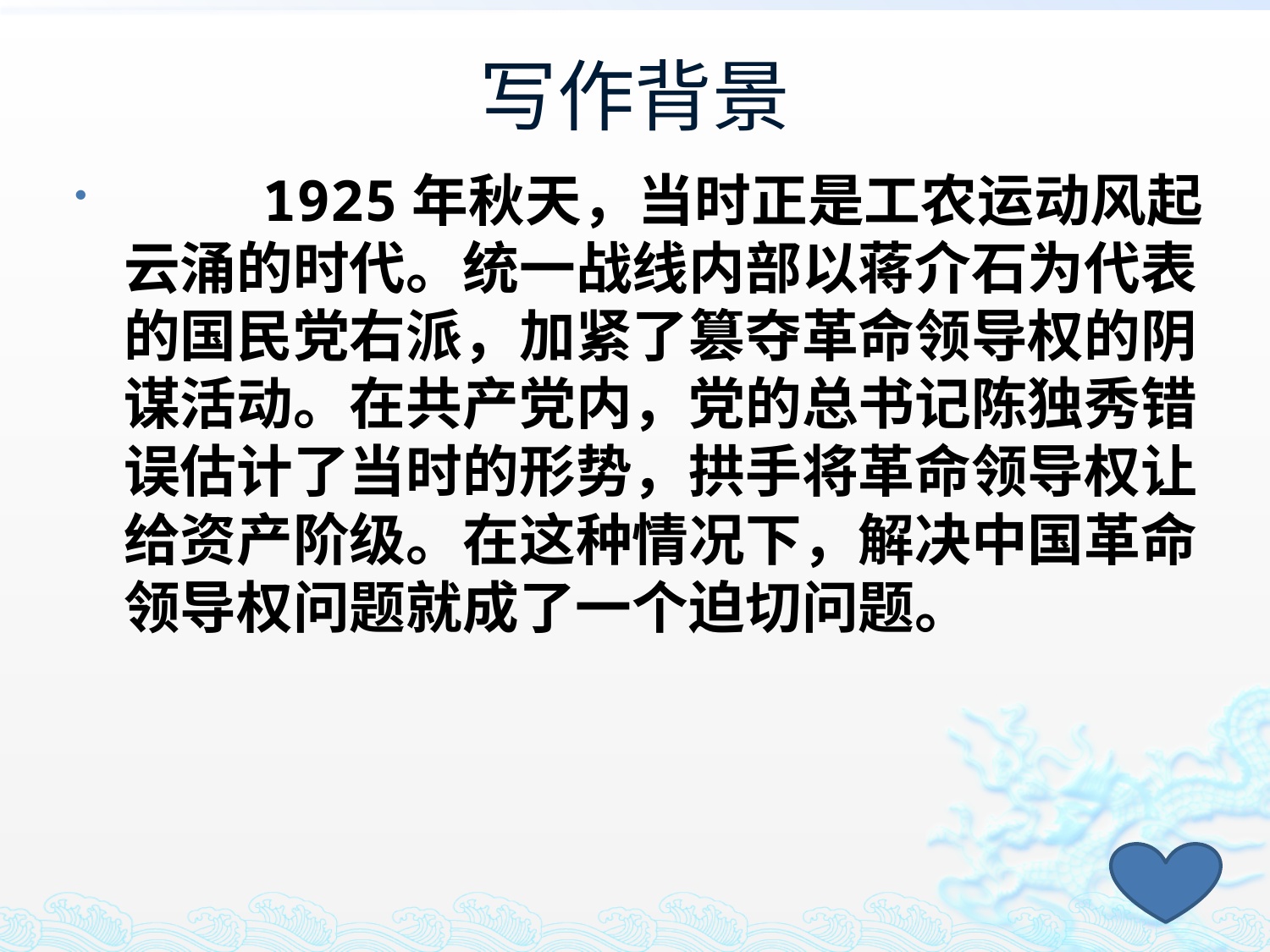

# 写作背景
　　 1925年秋天，当时正是工农运动风起云涌的时代。统一战线内部以蒋介石为代表的国民党右派，加紧了篡夺革命领导权的阴谋活动。在共产党内，党的总书记陈独秀错误估计了当时的形势，拱手将革命领导权让给资产阶级。在这种情况下，解决中国革命领导权问题就成了一个迫切问题。